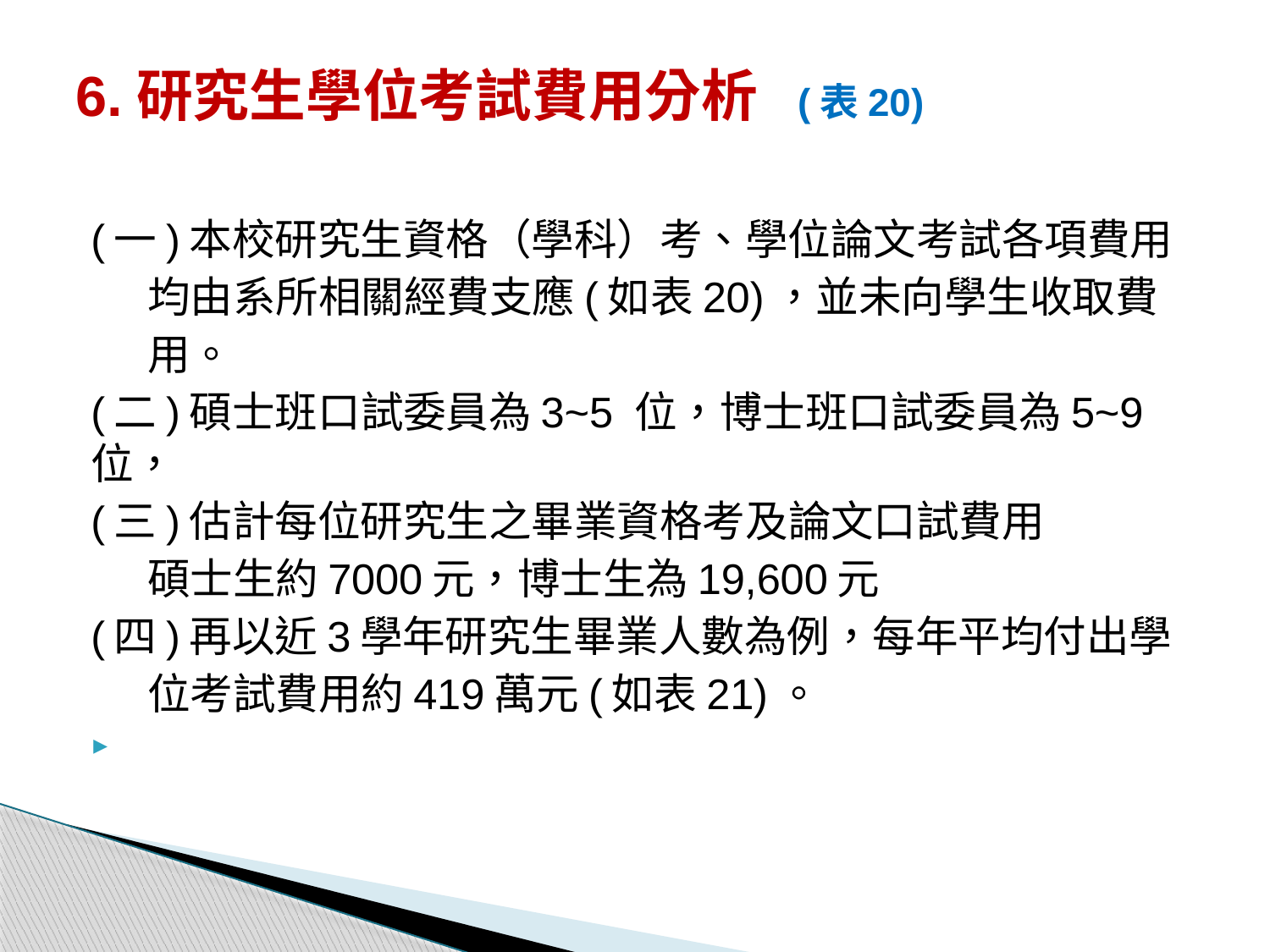

# 6.研究生學位考試費用分析  (表20)
(一)本校研究生資格（學科）考、學位論文考試各項費用
     均由系所相關經費支應(如表20)，並未向學生收取費
     用。
(二)碩士班口試委員為3~5 位，博士班口試委員為5~9位，
(三)估計每位研究生之畢業資格考及論文口試費用
     碩士生約7000元，博士生為19,600元
(四)再以近3學年研究生畢業人數為例，每年平均付出學
     位考試費用約419萬元(如表21)。